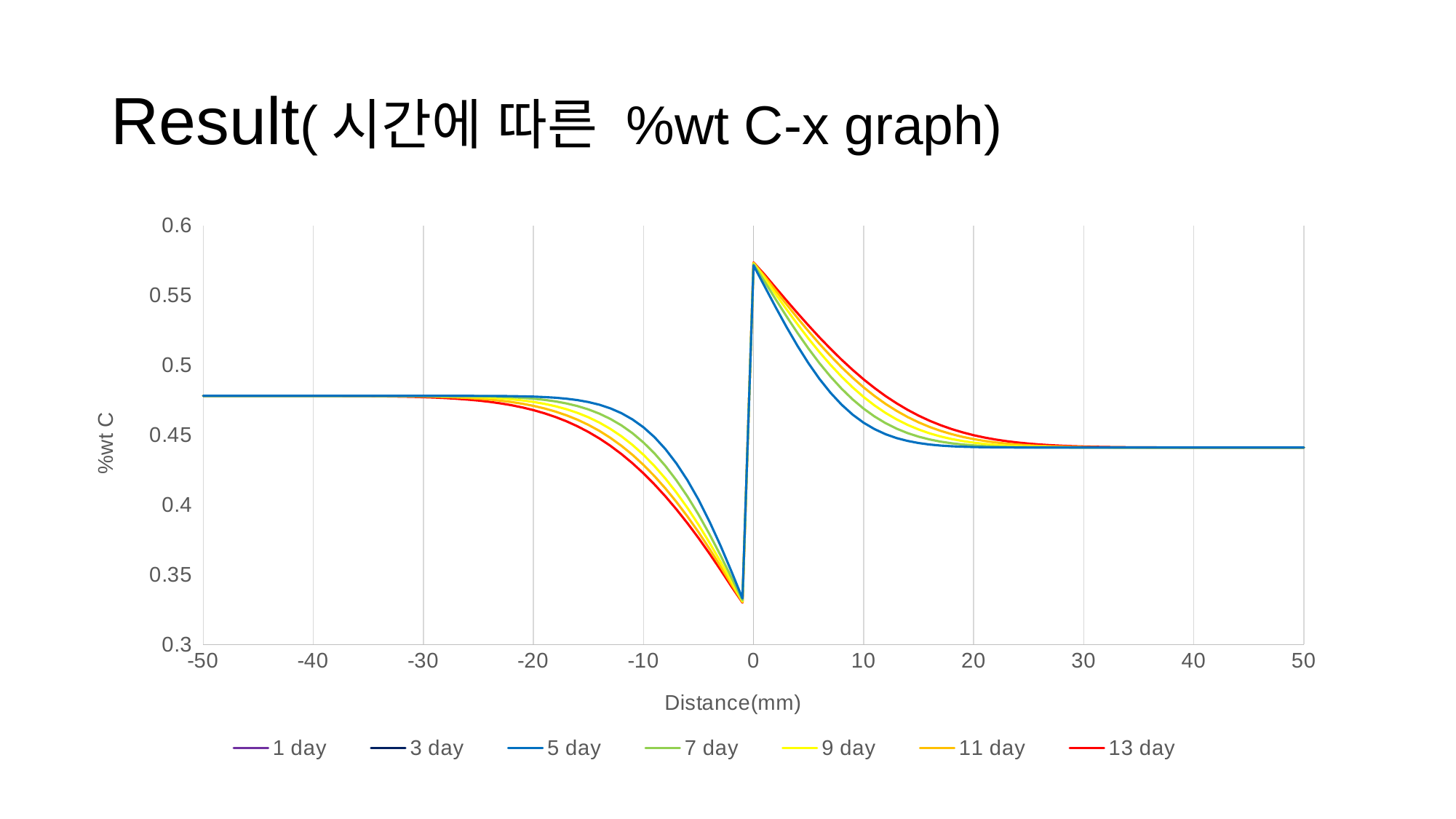

# Result(시간에 따른 %wt C-x graph)

### Chart

| Category |  |  |  |  |  |  |  |
|---|---|---|---|---|---|---|---|